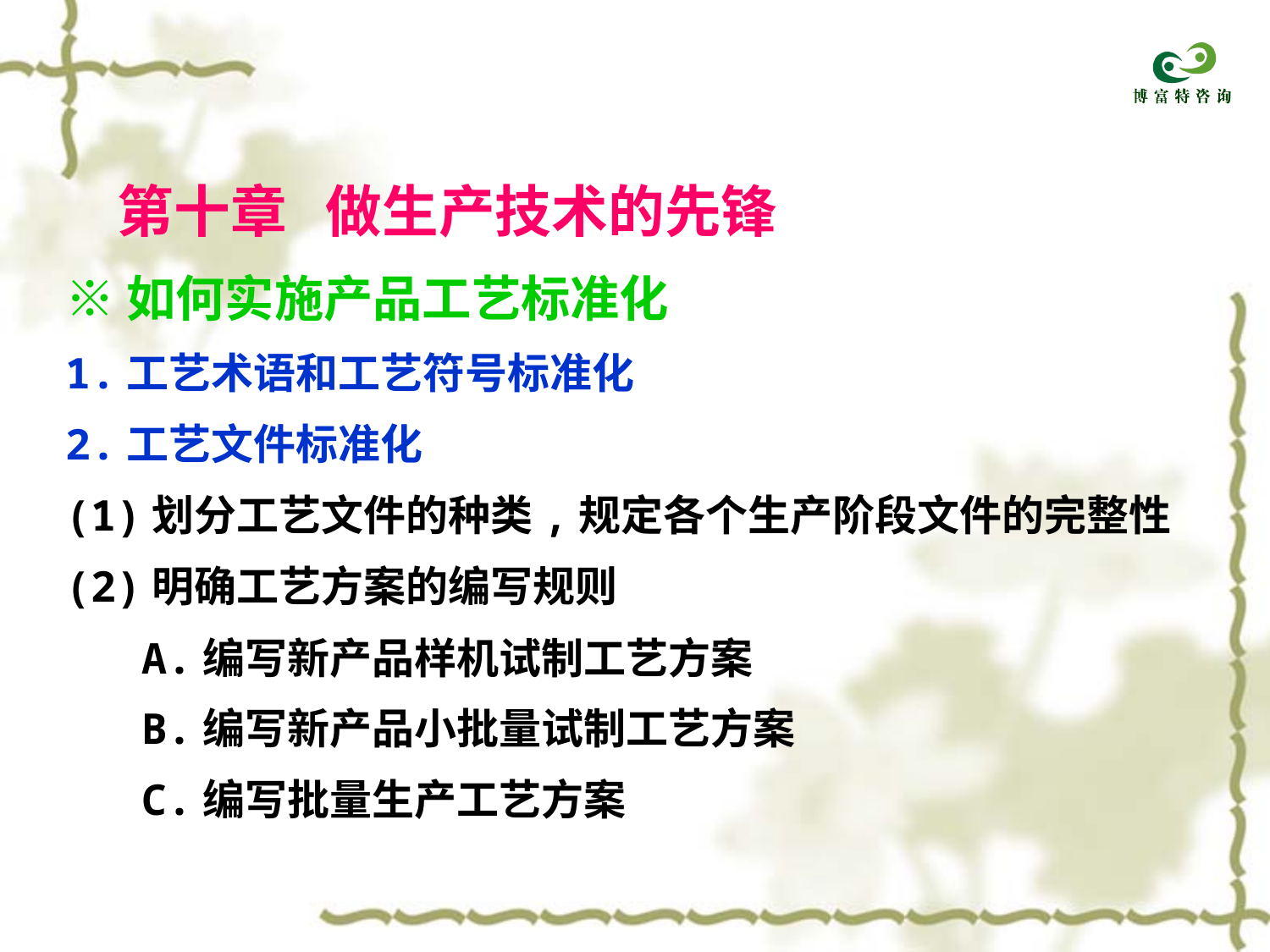

第十章   做生产技术的先锋
※如何实施产品工艺标准化
1.工艺术语和工艺符号标准化
2.工艺文件标准化
(1)划分工艺文件的种类,规定各个生产阶段文件的完整性
(2)明确工艺方案的编写规则
   A.编写新产品样机试制工艺方案
   B.编写新产品小批量试制工艺方案
   C.编写批量生产工艺方案